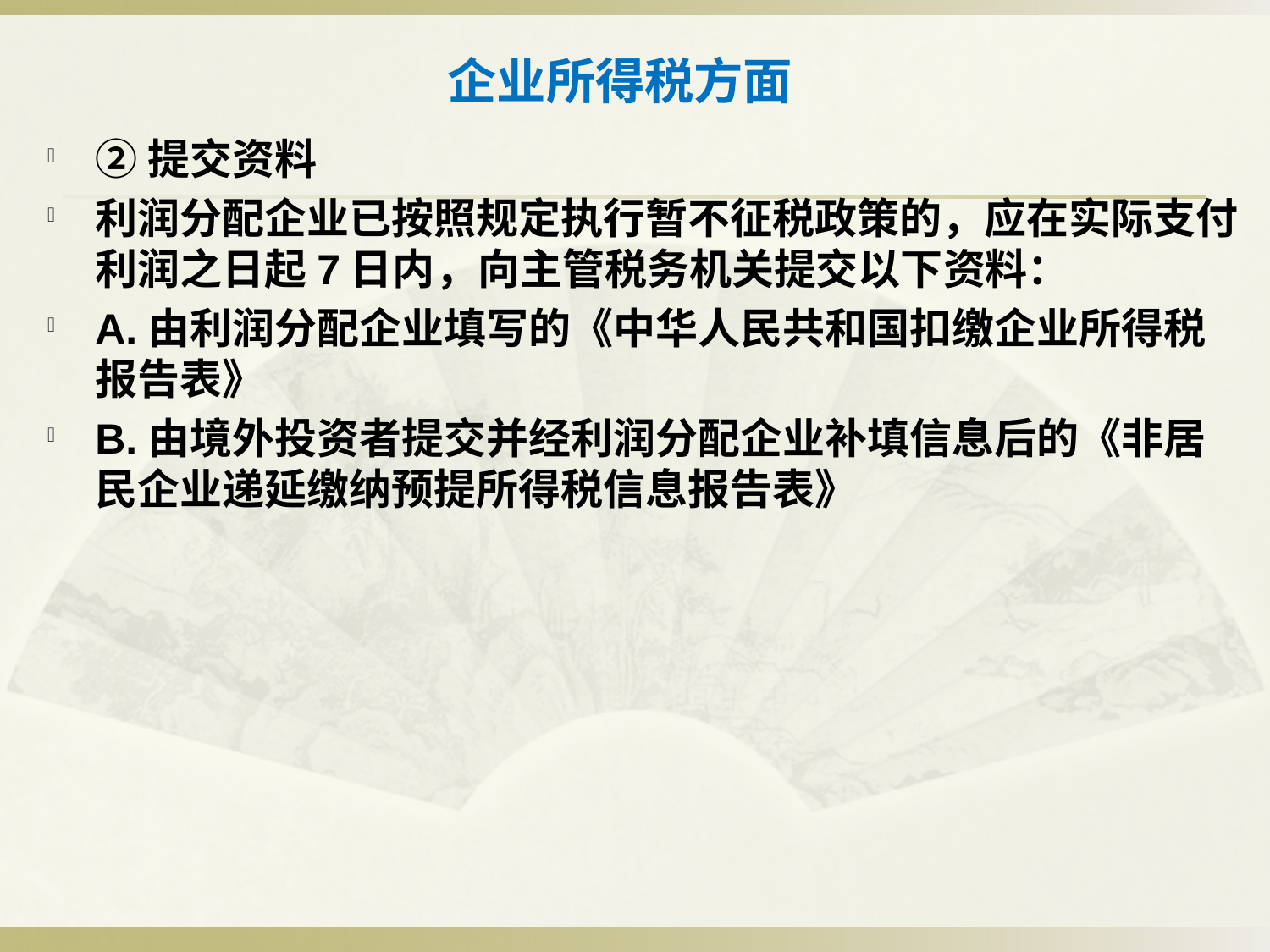

# 企业所得税方面
②提交资料
利润分配企业已按照规定执行暂不征税政策的，应在实际支付利润之日起7日内，向主管税务机关提交以下资料：
A.由利润分配企业填写的《中华人民共和国扣缴企业所得税报告表》
B.由境外投资者提交并经利润分配企业补填信息后的《非居民企业递延缴纳预提所得税信息报告表》